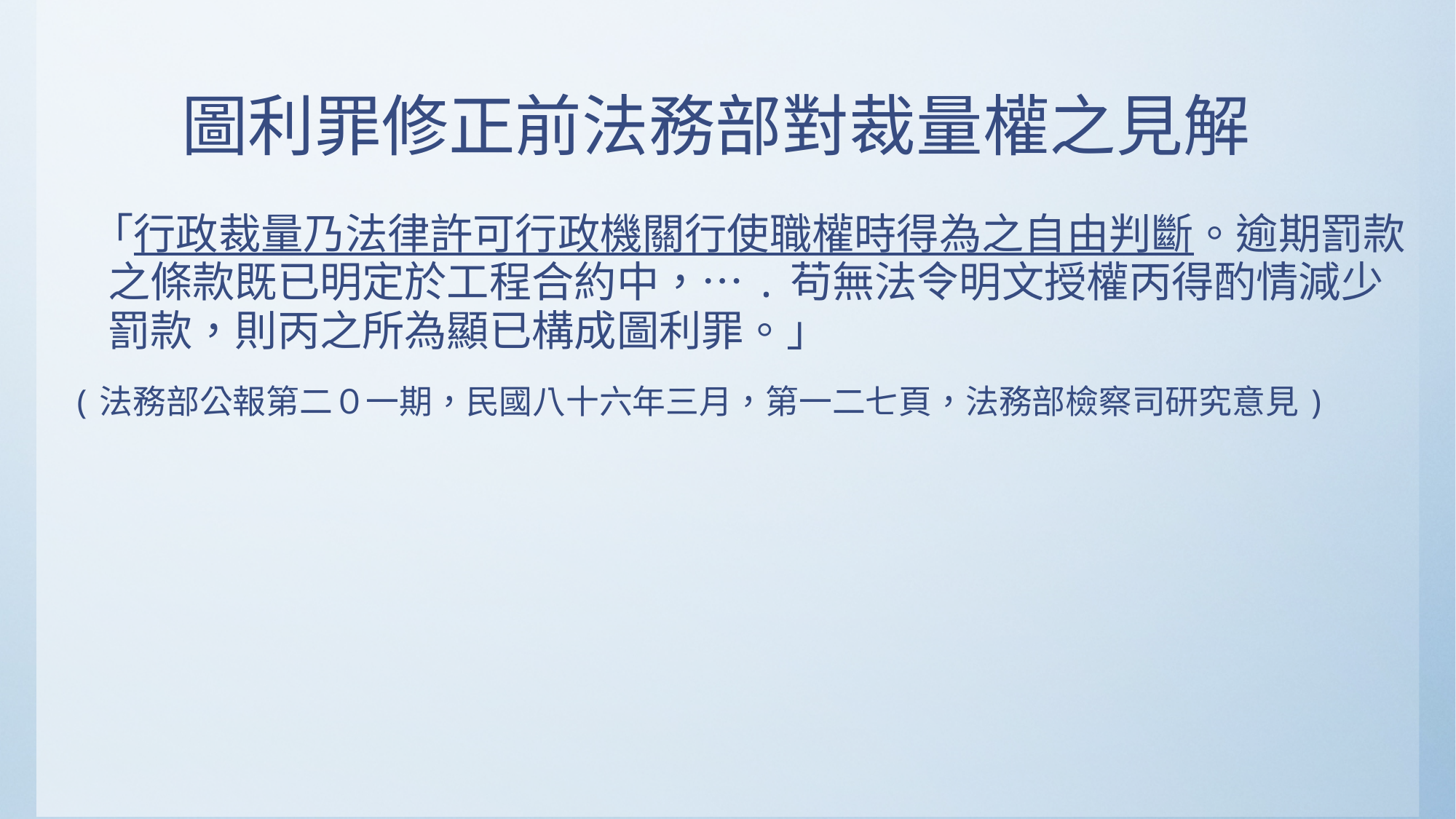

圖利罪修正前法務部對裁量權之見解
 「行政裁量乃法律許可行政機關行使職權時得為之自由判斷。逾期罰款之條款既已明定於工程合約中，….苟無法令明文授權丙得酌情減少罰款，則丙之所為顯已構成圖利罪。」
(法務部公報第二０一期，民國八十六年三月，第一二七頁，法務部檢察司研究意見)